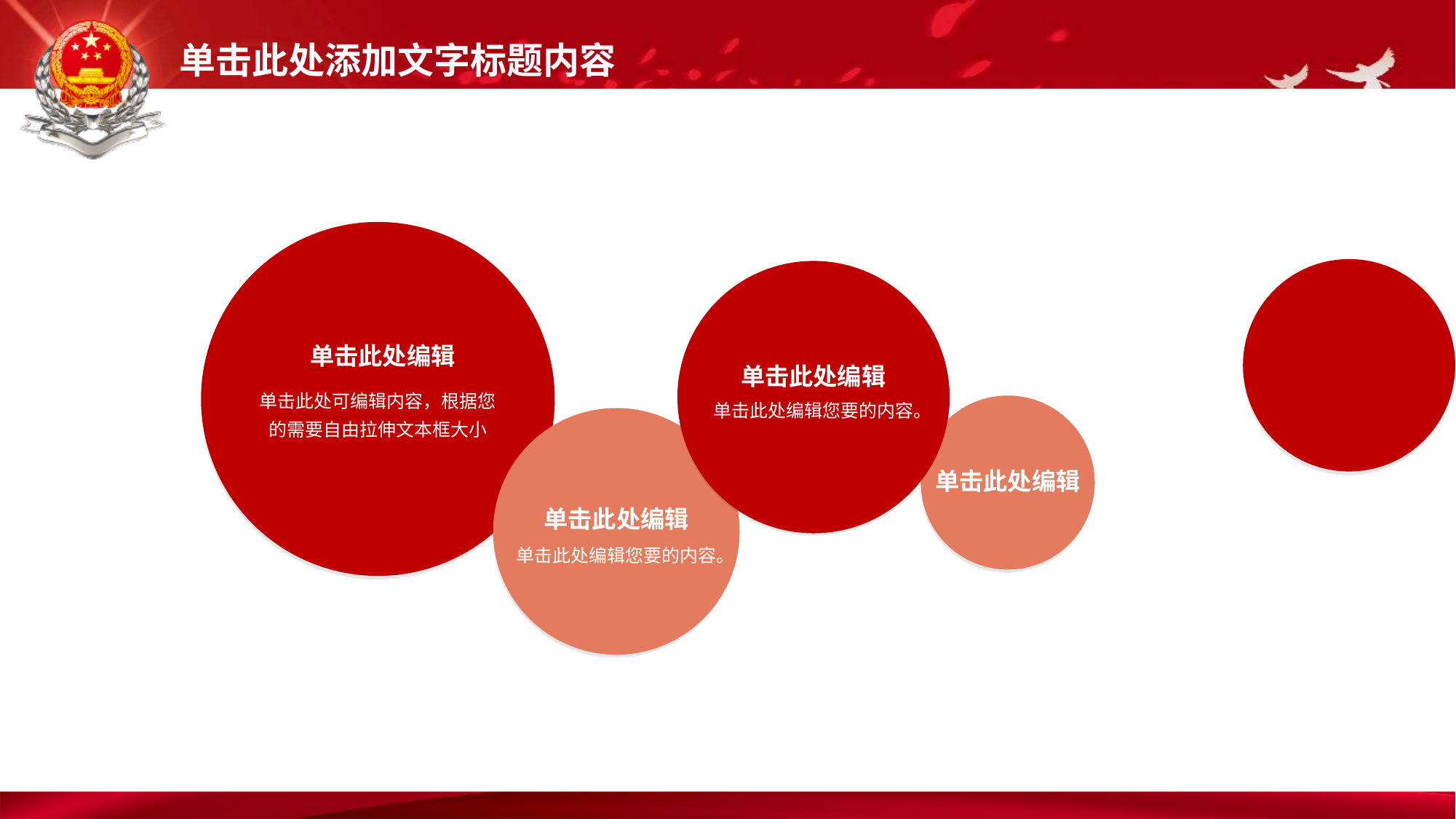

单击此处编辑

单击此处可编辑内容，根据您的需要自由拉伸文本框大小

单击此处编辑

单击此处编辑
单击此处编辑您要的内容。

单击此处编辑

单击此处编辑
单击此处编辑您要的内容。